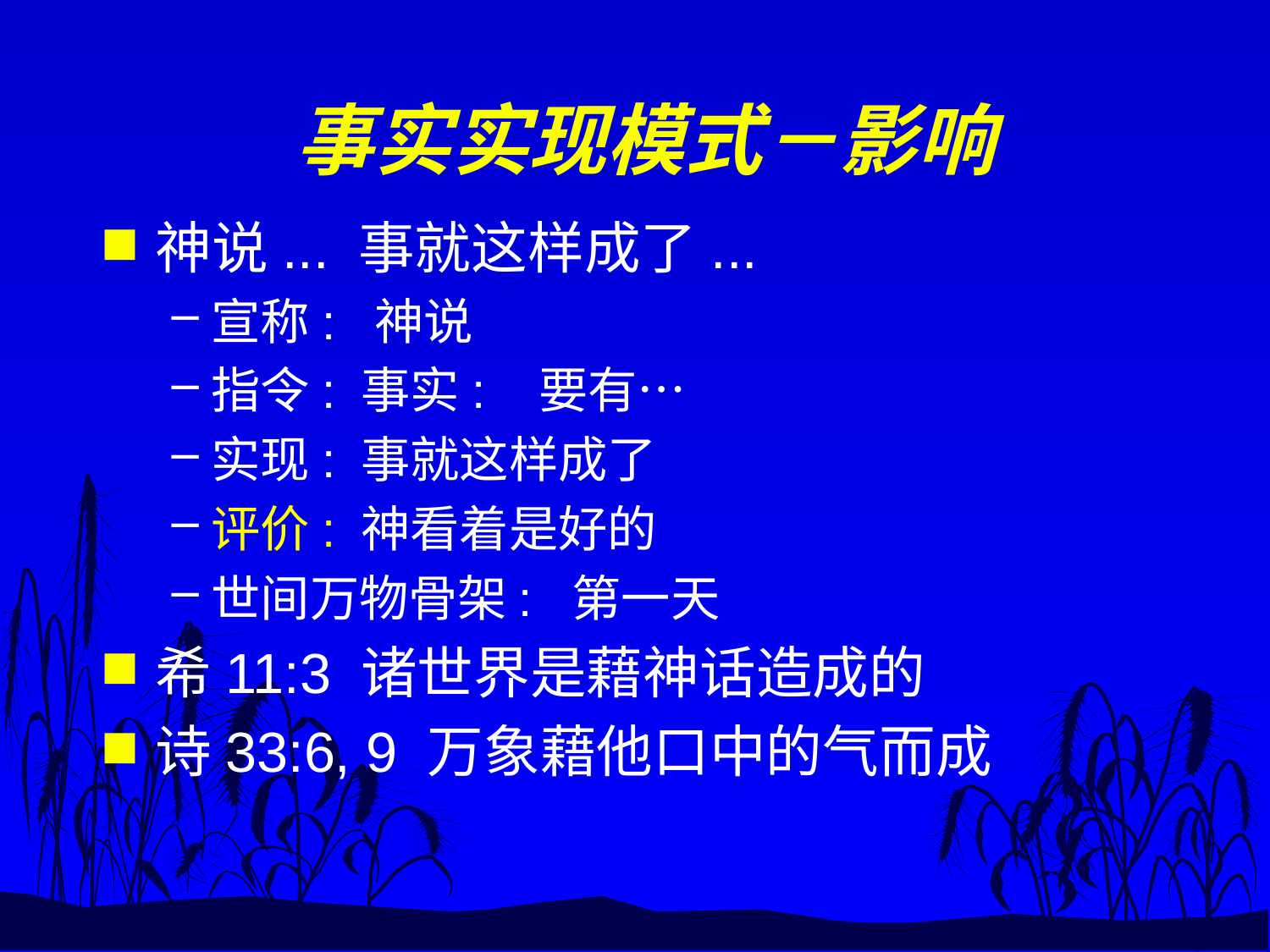

# 事实实现模式－影响
神说... 事就这样成了...
宣称:  神说
指令: 事实:   要有…
实现: 事就这样成了
评价: 神看着是好的
世间万物骨架:  第一天
希11:3 诸世界是藉神话造成的
诗33:6, 9 万象藉他口中的气而成